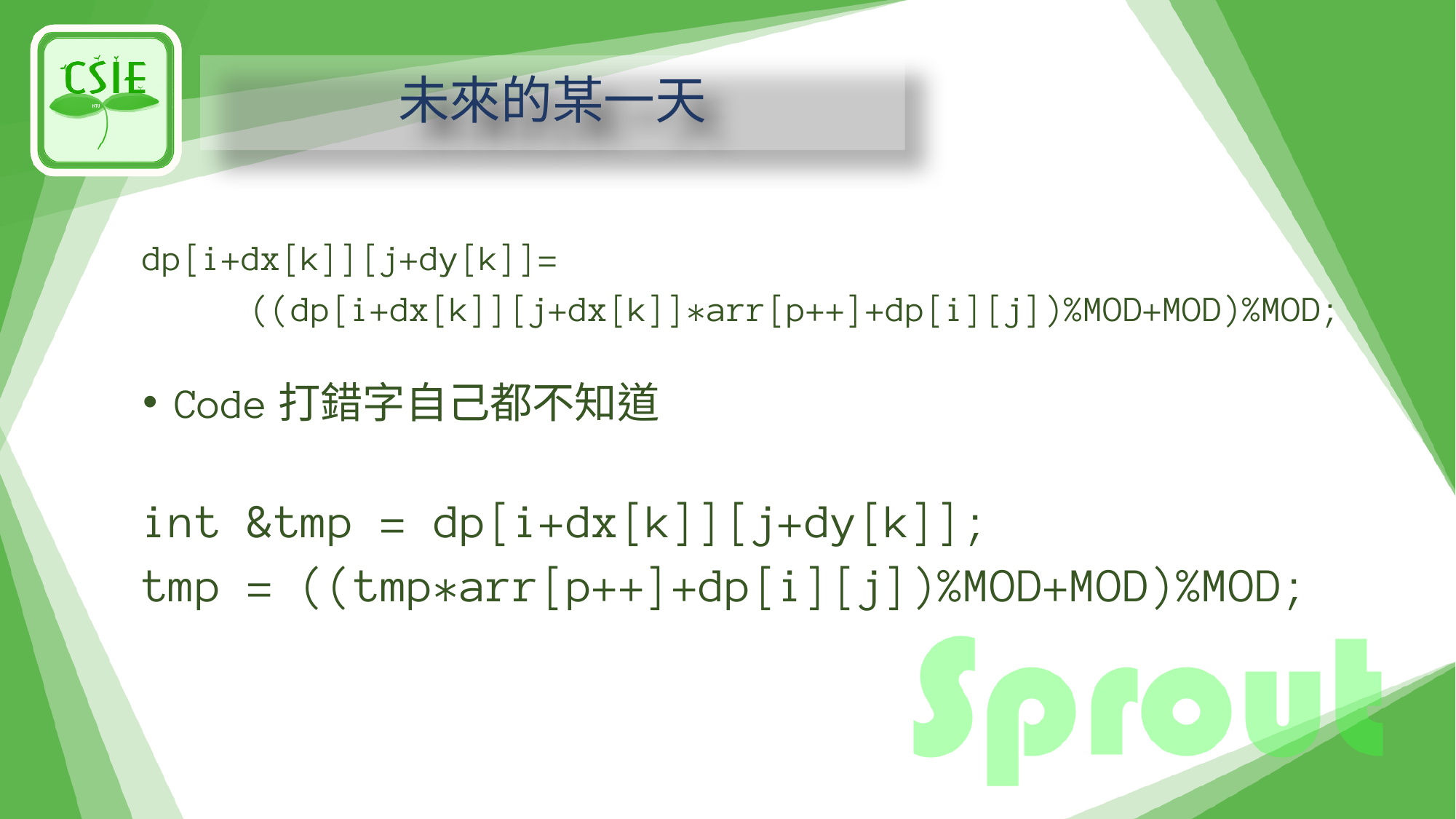

# 未來的某一天

dp[i+dx[k]][j+dy[k]]=
	((dp[i+dx[k]][j+dx[k]]*arr[p++]+dp[i][j])%MOD+MOD)%MOD;

Code打錯字自己都不知道

int &tmp = dp[i+dx[k]][j+dy[k]];
tmp = ((tmp*arr[p++]+dp[i][j])%MOD+MOD)%MOD;